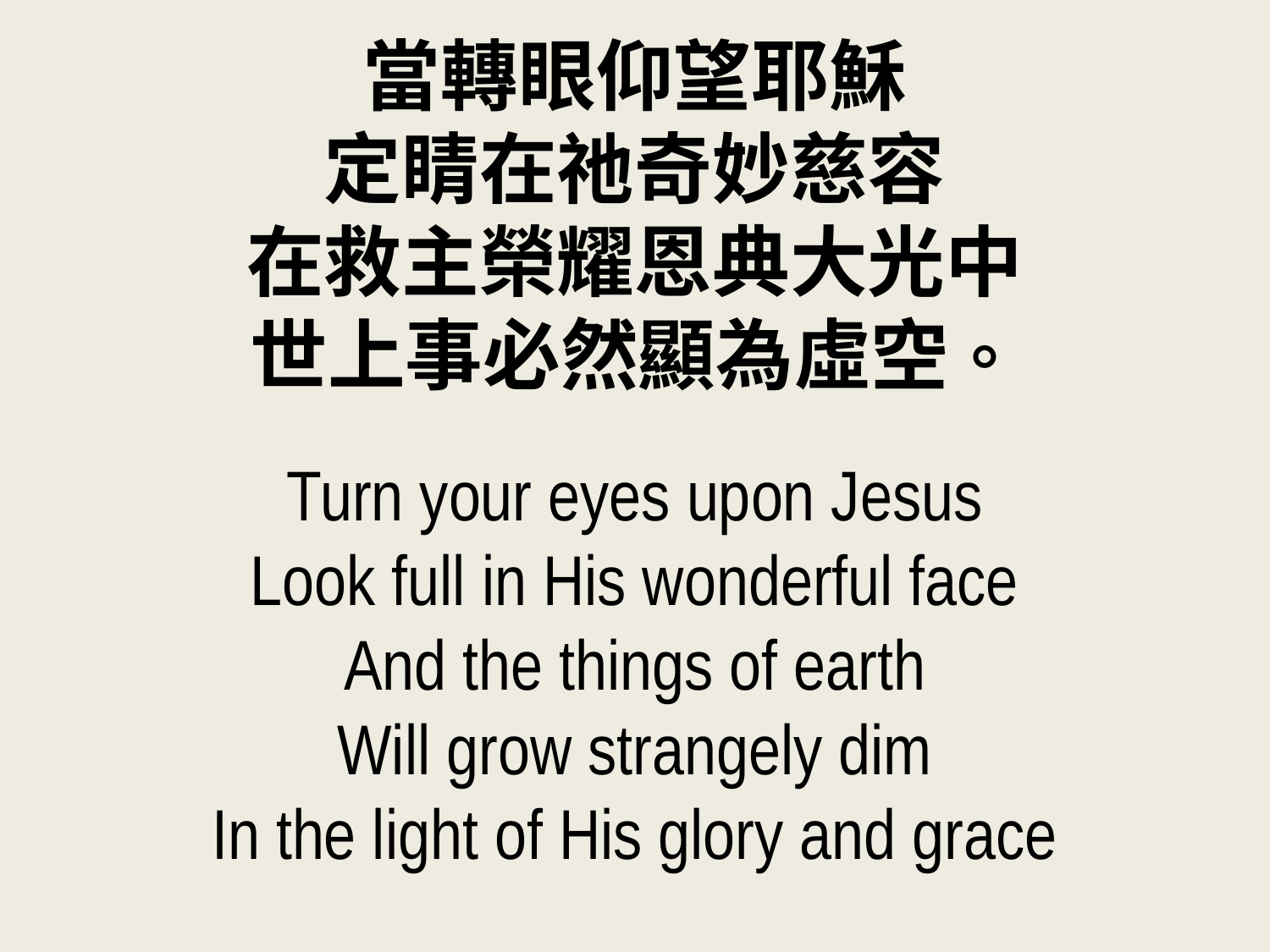

當轉眼仰望耶穌
定睛在祂奇妙慈容
在救主榮耀恩典大光中
世上事必然顯為虛空。
Turn your eyes upon Jesus
Look full in His wonderful face
And the things of earth
Will grow strangely dim
In the light of His glory and grace